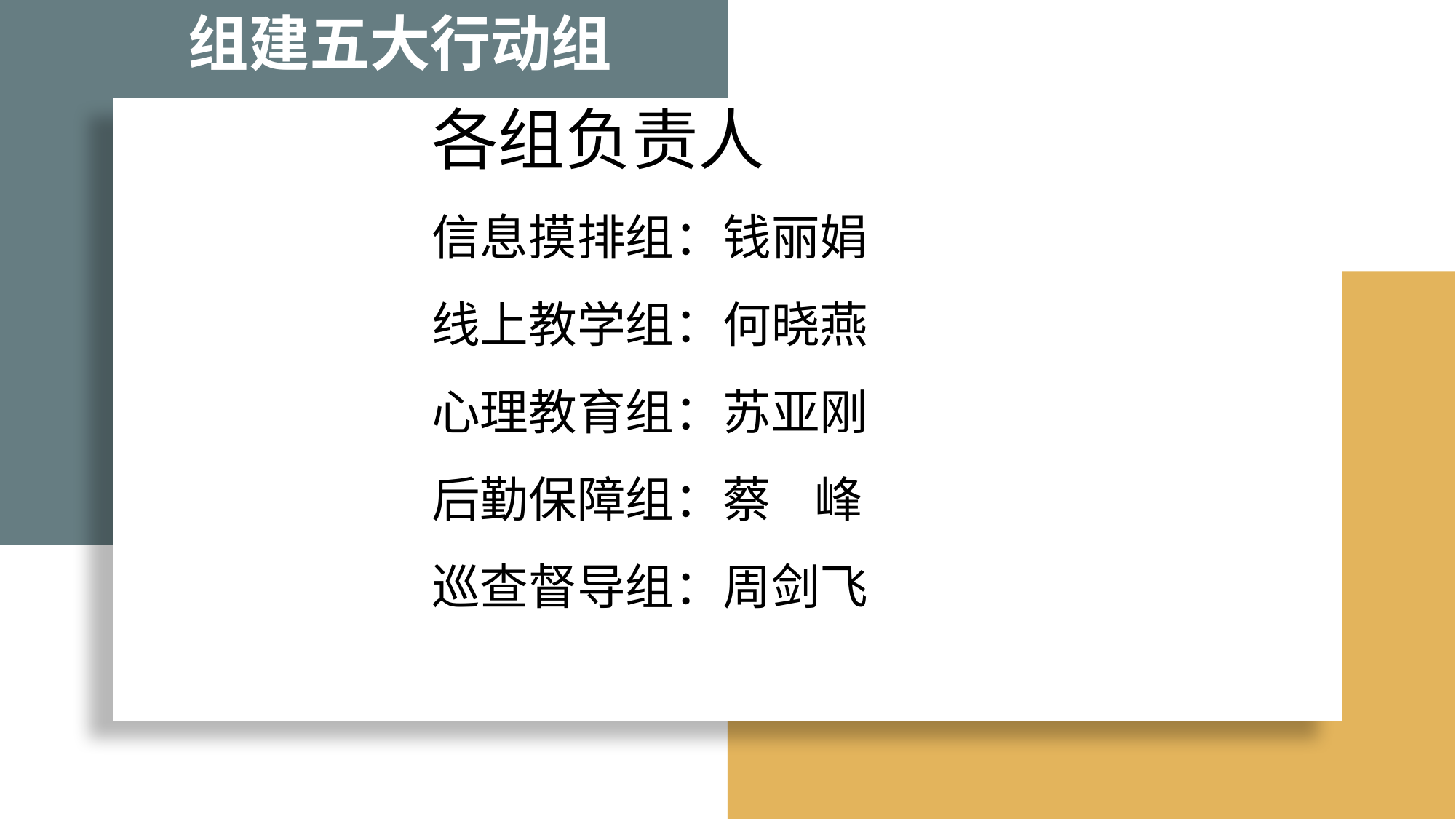

组建五大行动组
各组负责人
信息摸排组：钱丽娟
线上教学组：何晓燕
心理教育组：苏亚刚
后勤保障组：蔡    峰
巡查督导组：周剑飞